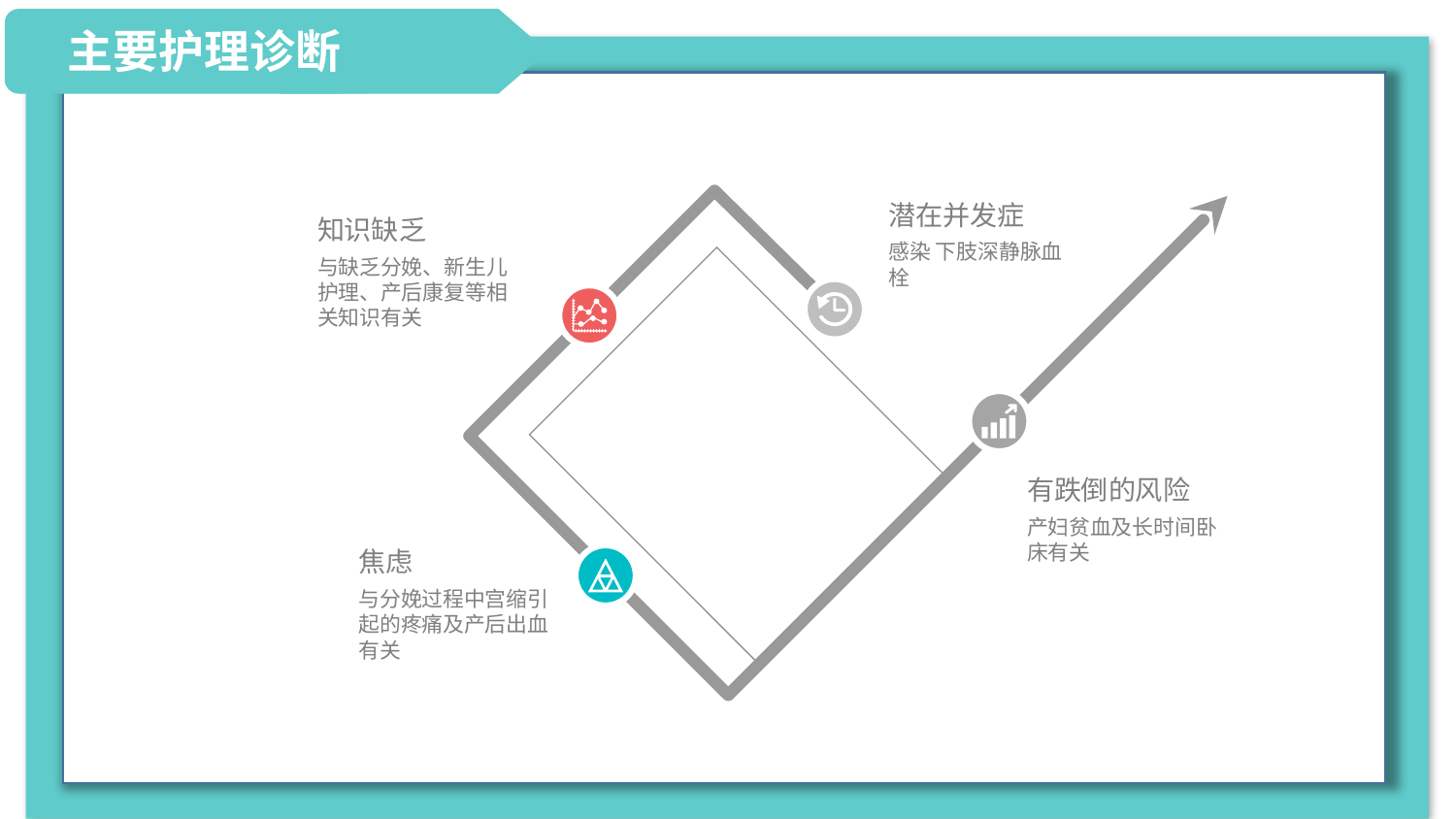

主要护理诊断

潜在并发症
知识缺乏
感染 下肢深静脉血栓
与缺乏分娩、新生儿护理、产后康复等相关知识有关

有跌倒的风险
产妇贫血及长时间卧床有关
焦虑

与分娩过程中宫缩引起的疼痛及产后出血有关